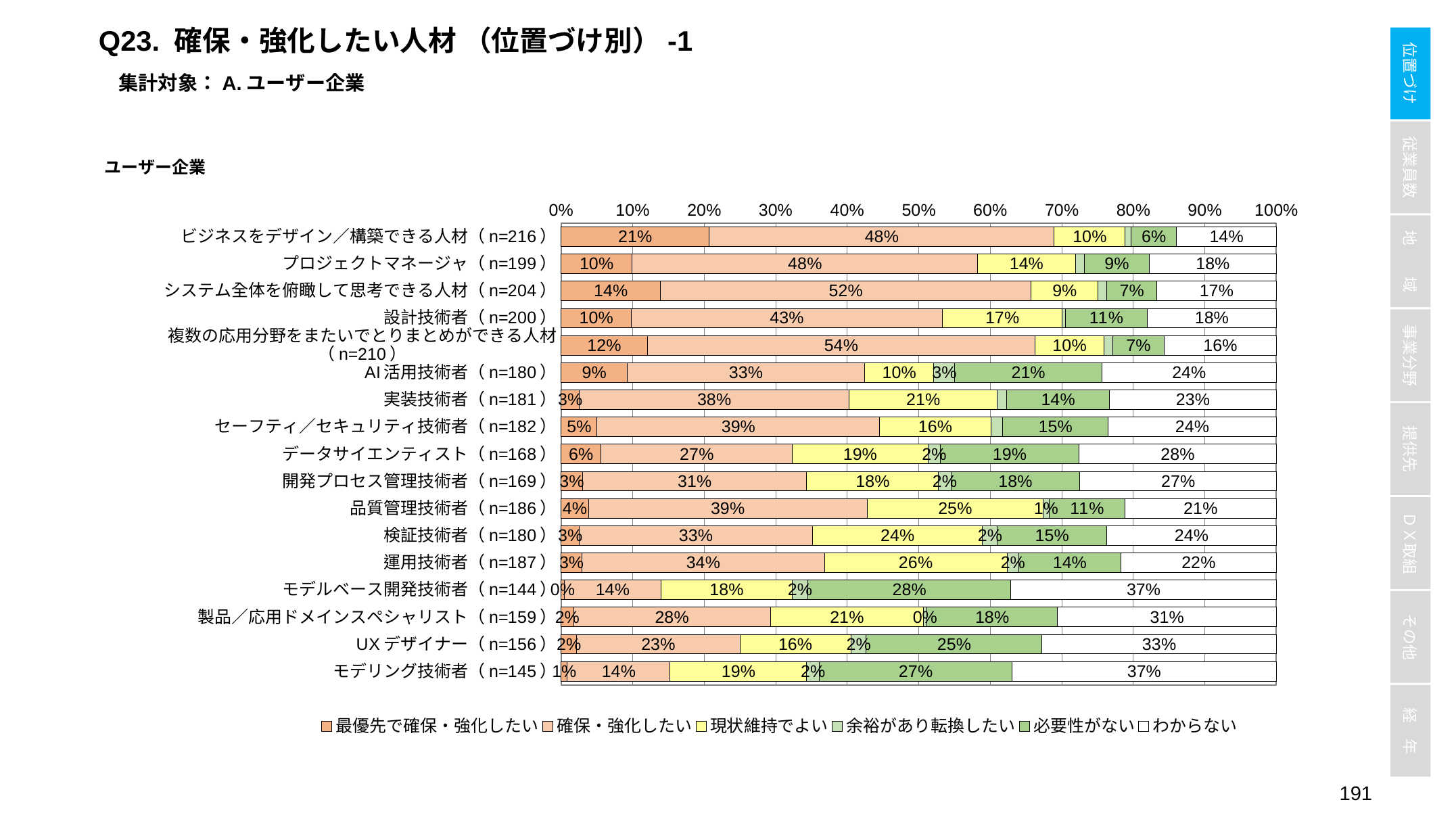

Q23. 確保・強化したい人材 （位置づけ別）-1
集計対象：A.ユーザー企業

### Chart

| Category | 最優先で確保・強化したい | 確保・強化したい | 現状維持でよい | 余裕があり転換したい | 必要性がない | わからない |
|---|---|---|---|---|---|---|
| ビジネスをデザイン／構築できる人材（n=216） | 0.20717131474103587 | 0.4820717131474104 | 0.099601593625498 | 0.00796812749003984 | 0.06374501992031872 | 0.1394422310756972 |
| プロジェクトマネージャ（n=199） | 0.09917355371900827 | 0.4834710743801653 | 0.13636363636363635 | 0.012396694214876033 | 0.09090909090909091 | 0.17768595041322313 |
| システム全体を俯瞰して思考できる人材（n=204） | 0.13877551020408163 | 0.5183673469387755 | 0.09387755102040816 | 0.012244897959183673 | 0.06938775510204082 | 0.1673469387755102 |
| 設計技術者（n=200） | 0.09836065573770492 | 0.4344262295081967 | 0.1680327868852459 | 0.004098360655737705 | 0.11475409836065574 | 0.18032786885245902 |
| 複数の応用分野をまたいでとりまとめができる人材（n=210） | 0.12048192771084337 | 0.5421686746987951 | 0.0963855421686747 | 0.012048192771084338 | 0.07228915662650602 | 0.1566265060240964 |
| AI活用技術者（n=180） | 0.09243697478991597 | 0.3319327731092437 | 0.09663865546218488 | 0.029411764705882353 | 0.20588235294117646 | 0.24369747899159663 |
| 実装技術者（n=181） | 0.025423728813559324 | 0.3771186440677966 | 0.2076271186440678 | 0.012711864406779662 | 0.1440677966101695 | 0.2330508474576271 |
| セーフティ／セキュリティ技術者（n=182） | 0.05042016806722689 | 0.3949579831932773 | 0.15546218487394958 | 0.01680672268907563 | 0.14705882352941177 | 0.23529411764705882 |
| データサイエンティスト（n=168） | 0.05603448275862069 | 0.2672413793103448 | 0.1896551724137931 | 0.017241379310344827 | 0.1939655172413793 | 0.27586206896551724 |
| 開発プロセス管理技術者（n=169） | 0.030042918454935622 | 0.3133047210300429 | 0.18454935622317598 | 0.017167381974248927 | 0.18025751072961374 | 0.27467811158798283 |
| 品質管理技術者（n=186） | 0.038135593220338986 | 0.3898305084745763 | 0.2457627118644068 | 0.00847457627118644 | 0.1059322033898305 | 0.211864406779661 |
| 検証技術者（n=180） | 0.025423728813559324 | 0.326271186440678 | 0.23728813559322035 | 0.0211864406779661 | 0.15254237288135594 | 0.23728813559322035 |
| 運用技術者（n=187） | 0.029288702928870293 | 0.3389121338912134 | 0.25523012552301255 | 0.016736401673640166 | 0.14225941422594143 | 0.2175732217573222 |
| モデルベース開発技術者（n=144） | 0.004366812227074236 | 0.13537117903930132 | 0.18340611353711792 | 0.021834061135371178 | 0.2838427947598253 | 0.37117903930131 |
| 製品／応用ドメインスペシャリスト（n=159） | 0.017467248908296942 | 0.27510917030567683 | 0.21397379912663755 | 0.004366812227074236 | 0.18340611353711792 | 0.3056768558951965 |
| UXデザイナー（n=156） | 0.021551724137931036 | 0.22844827586206898 | 0.15517241379310345 | 0.021551724137931036 | 0.24568965517241378 | 0.3275862068965517 |
| モデリング技術者（n=145） | 0.008695652173913044 | 0.14347826086956522 | 0.19130434782608696 | 0.017391304347826087 | 0.26956521739130435 | 0.3695652173913043 |
191